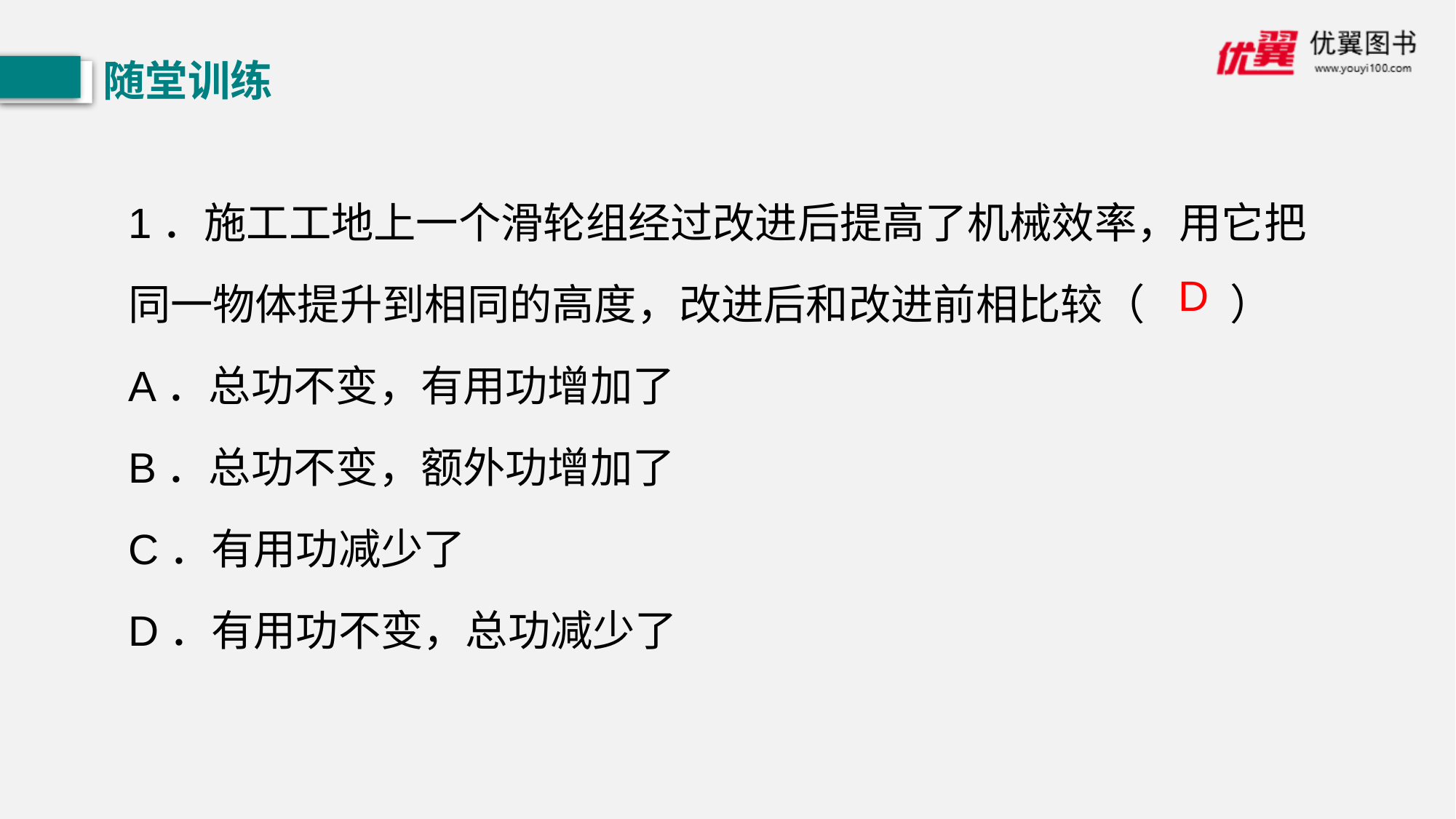

随堂训练

1．施工工地上一个滑轮组经过改进后提高了机械效率，用它把同一物体提升到相同的高度，改进后和改进前相比较（　　）
A．总功不变，有用功增加了
B．总功不变，额外功增加了
C．有用功减少了
D．有用功不变，总功减少了

D